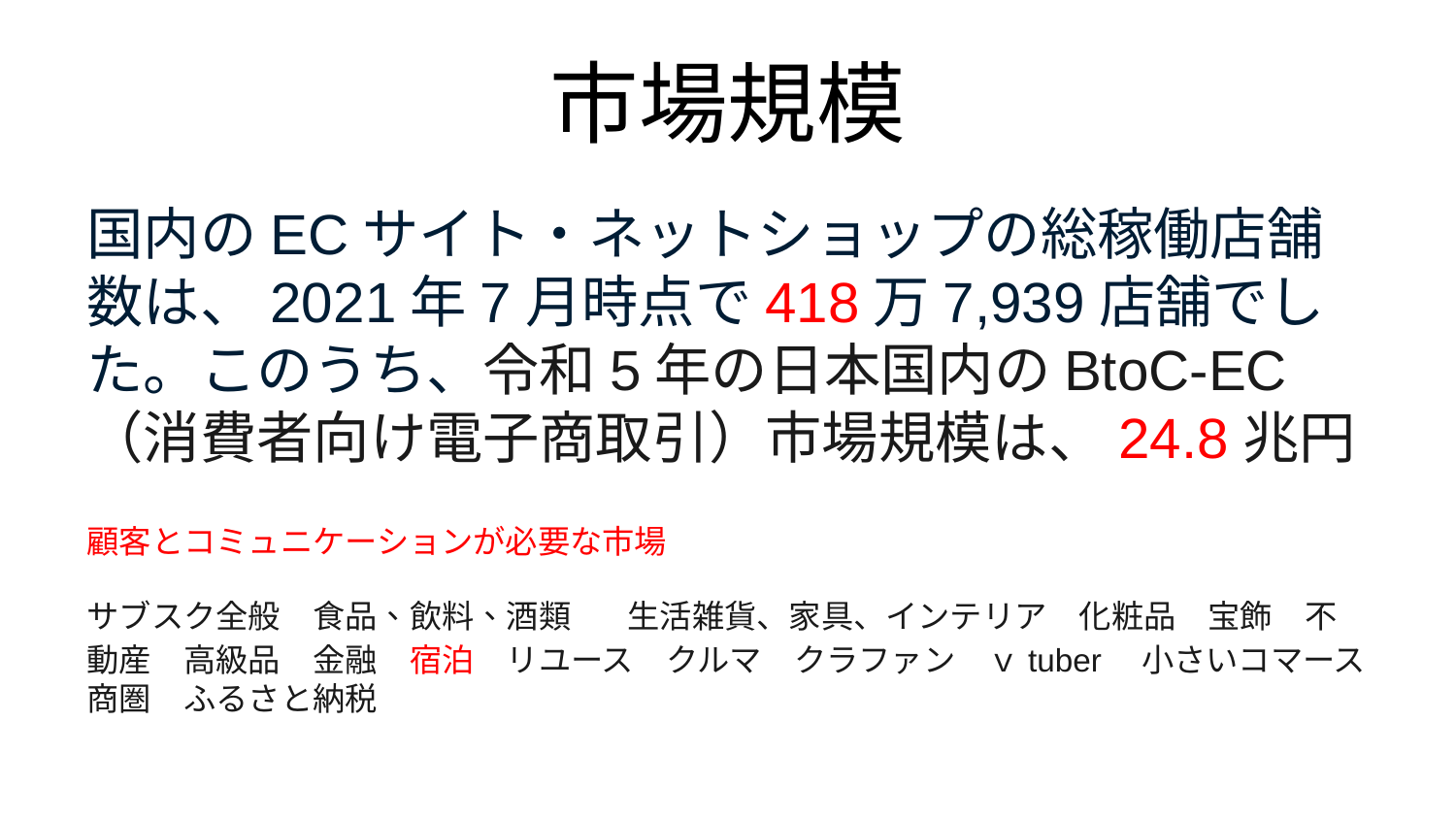

# 市場規模
国内のECサイト・ネットショップの総稼働店舗数は、2021年7月時点で418万7,939店舗でした。このうち、令和5年の日本国内のBtoC-EC（消費者向け電子商取引）市場規模は、24.8兆円

顧客とコミュニケーションが必要な市場
サブスク全般　食品、飲料、酒類　生活雑貨、家具、インテリア　化粧品　宝飾　不動産　高級品　金融　宿泊　リユース　クルマ　クラファン　ｖtuber　小さいコマース商圏　ふるさと納税